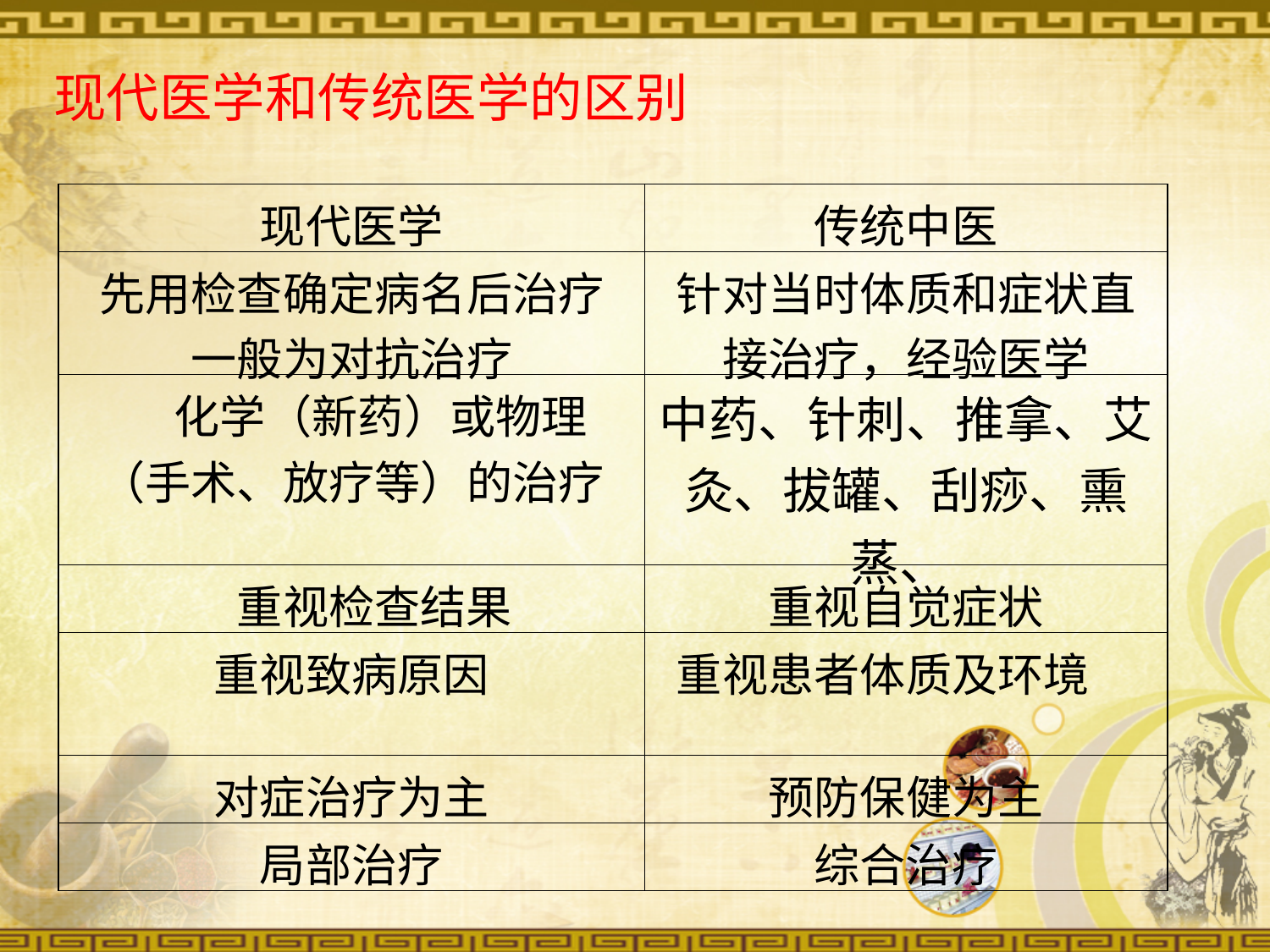

现代医学和传统医学的区别
| 现代医学 | 传统中医 |
| --- | --- |
| 先用检查确定病名后治疗 一般为对抗治疗 | 针对当时体质和症状直接治疗，经验医学 |
| 化学（新药）或物理（手术、放疗等）的治疗 | 中药、针刺、推拿、艾灸、拔罐、刮痧、熏蒸、 |
| 重视检查结果 | 重视自觉症状 |
| 重视致病原因 | 重视患者体质及环境 |
| 对症治疗为主 | 预防保健为主 |
| 局部治疗 | 综合治疗 |